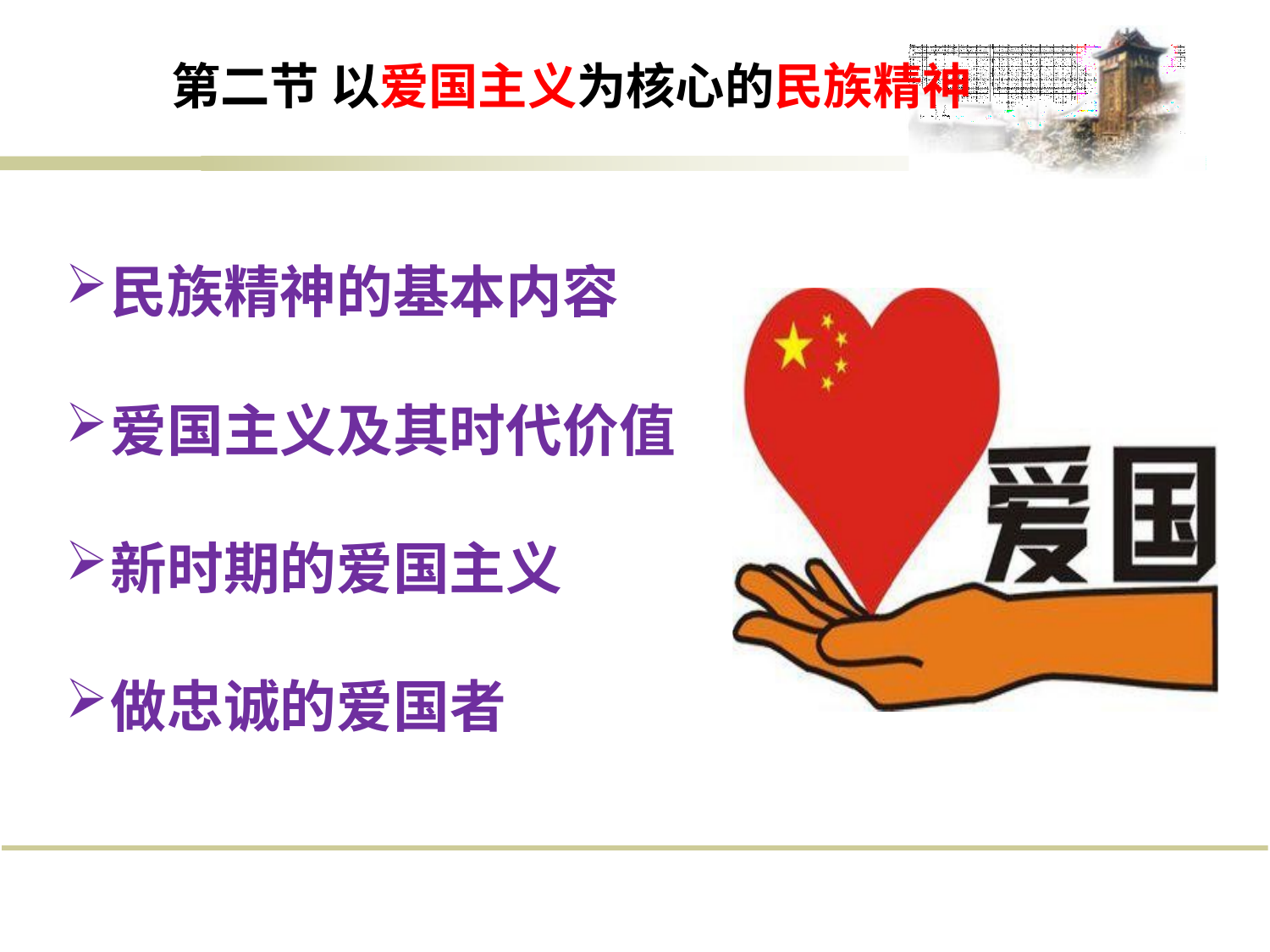

# 第二节 以爱国主义为核心的民族精神

民族精神的基本内容

爱国主义及其时代价值

新时期的爱国主义

做忠诚的爱国者